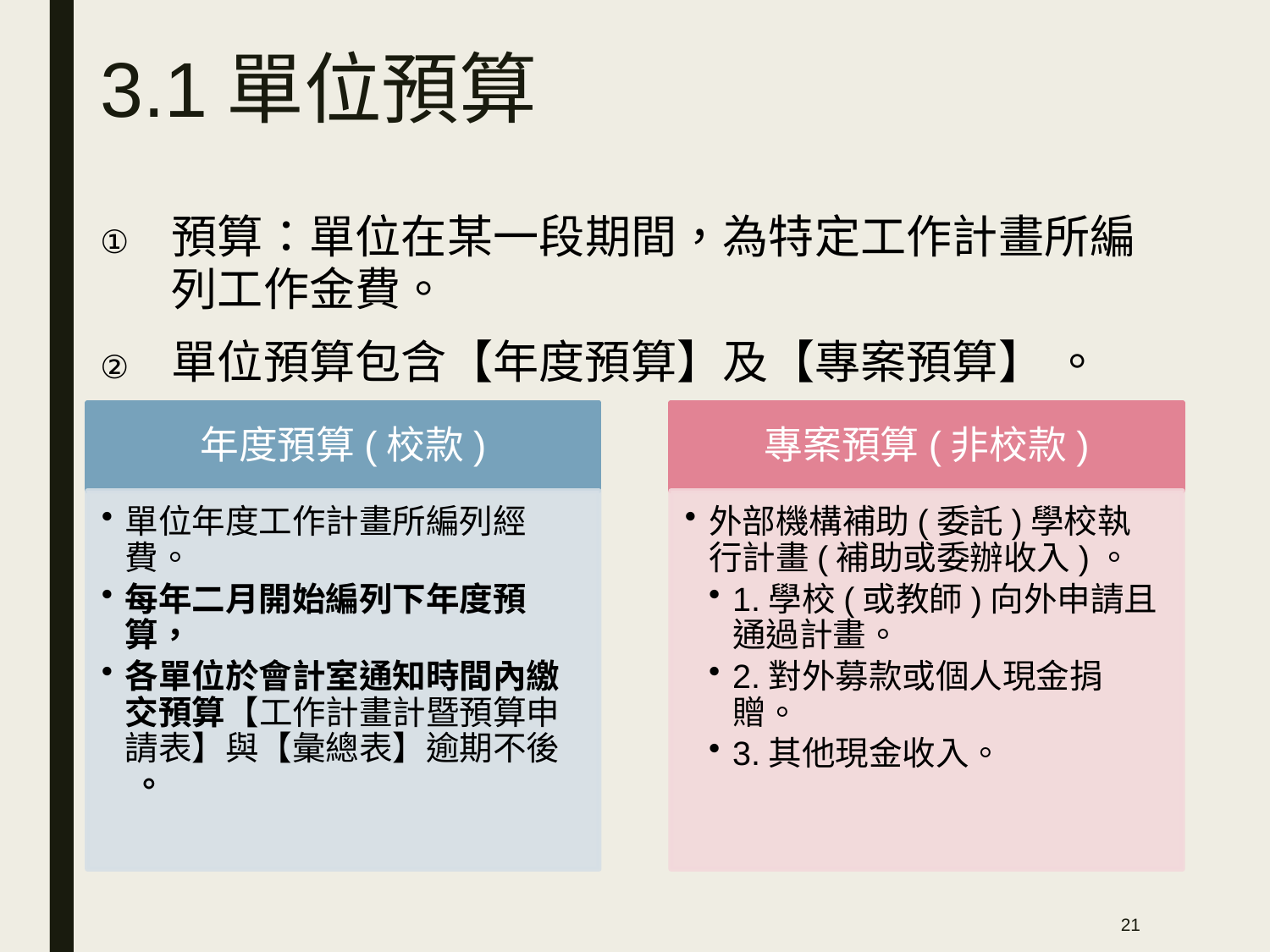

# 3.1單位預算
預算：單位在某一段期間，為特定工作計畫所編列工作金費。
單位預算包含【年度預算】及【專案預算】 。

年度預算(校款)
單位年度工作計畫所編列經費。
每年二月開始編列下年度預算，
各單位於會計室通知時間內繳交預算【工作計畫計暨預算申請表】與【彙總表】逾期不後 。
專案預算(非校款)
外部機構補助(委託)學校執行計畫(補助或委辦收入)。
1.學校(或教師)向外申請且通過計畫。
2.對外募款或個人現金捐贈。
3.其他現金收入。
21